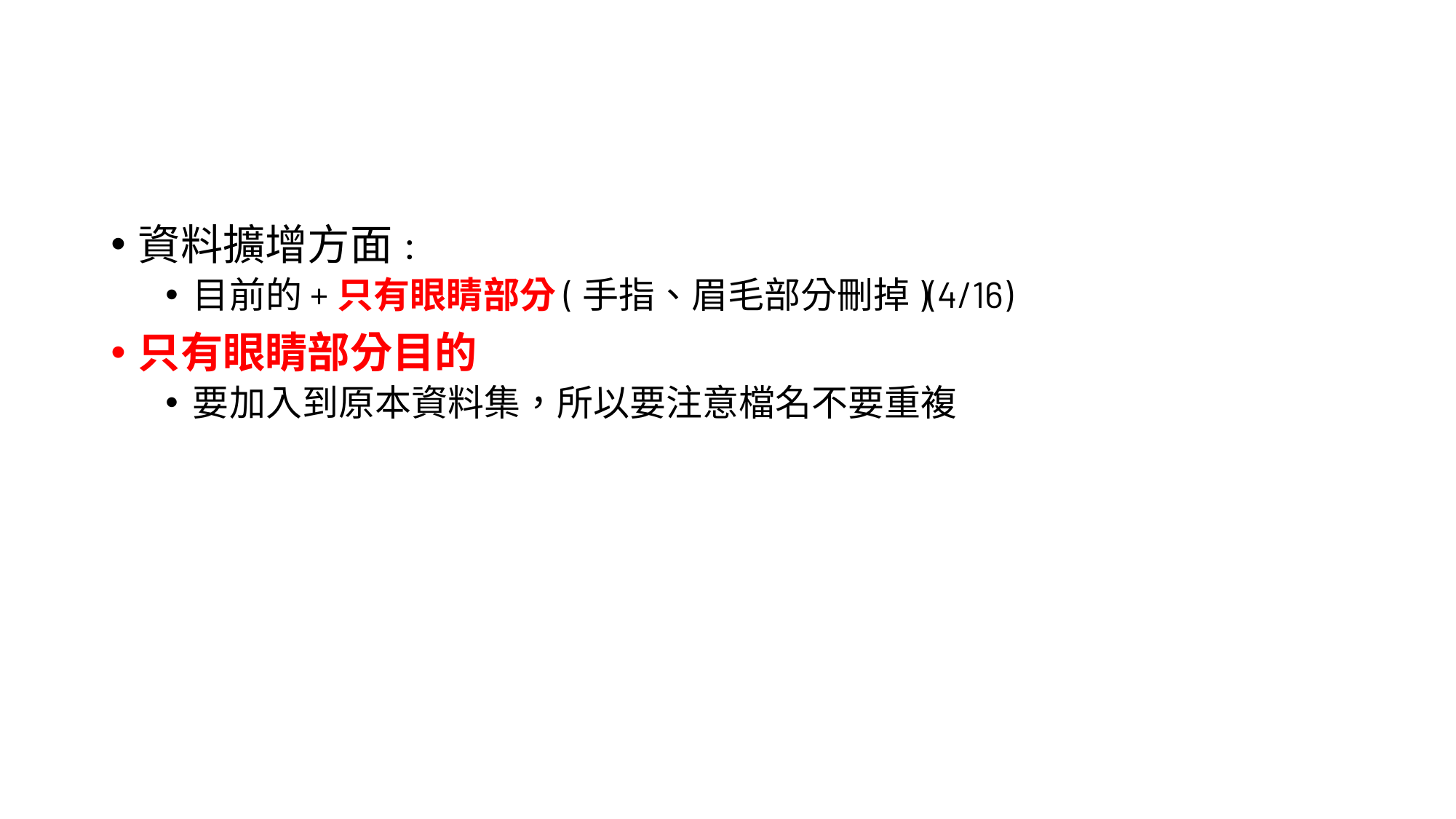

#
資料擴增方面:
目前的+只有眼睛部分(手指、眉毛部分刪掉)(4/16)
只有眼睛部分目的
要加入到原本資料集，所以要注意檔名不要重複